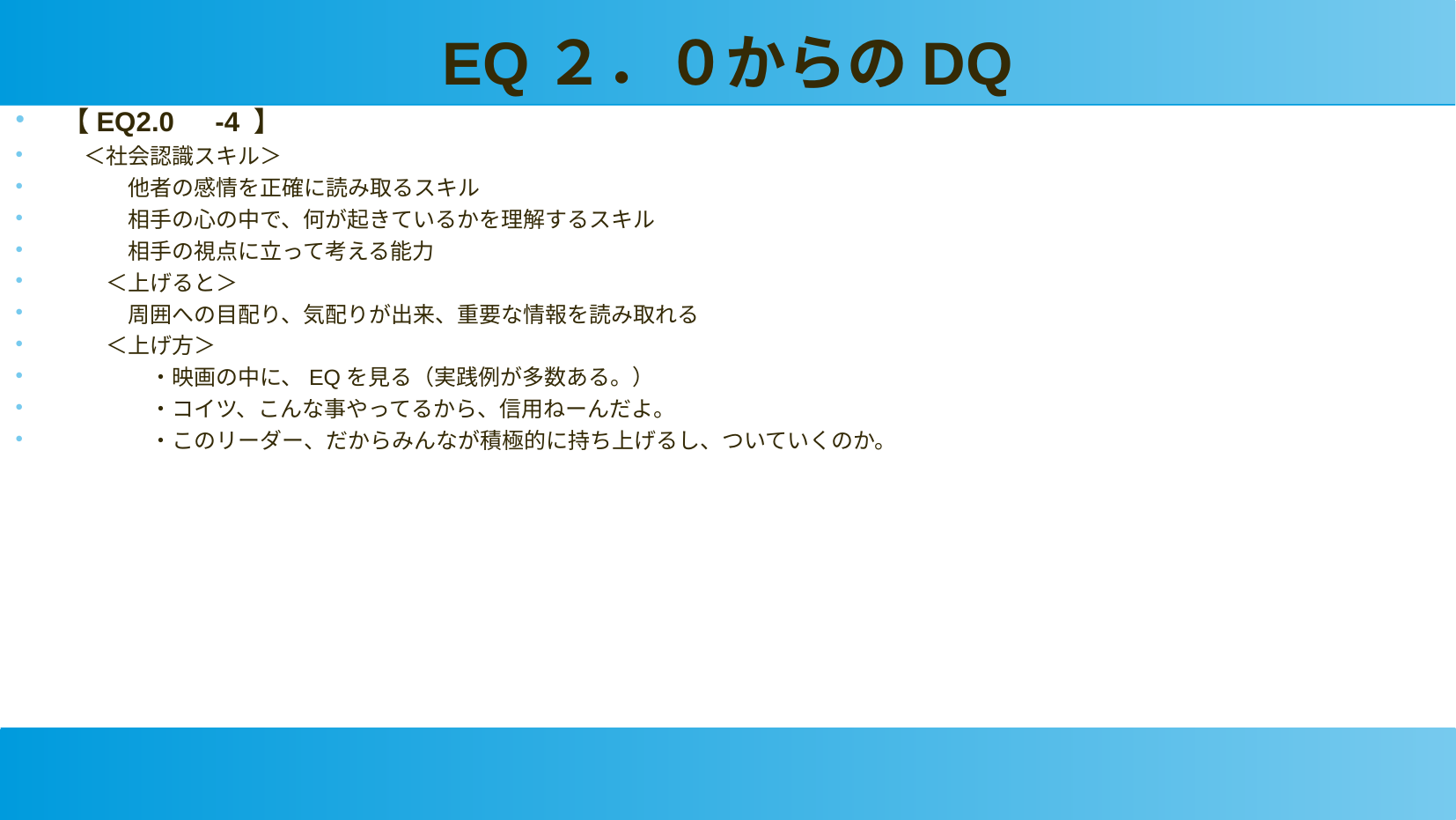

EQ２．０からのDQ
【EQ2.0　-4 】
　＜社会認識スキル＞
　　　他者の感情を正確に読み取るスキル
　　　相手の心の中で、何が起きているかを理解するスキル
　　　相手の視点に立って考える能力
　　＜上げると＞
　　　周囲への目配り、気配りが出来、重要な情報を読み取れる
　　＜上げ方＞
　　　　・映画の中に、EQを見る（実践例が多数ある。）
　　　　・コイツ、こんな事やってるから、信用ねーんだよ。
　　　　・このリーダー、だからみんなが積極的に持ち上げるし、ついていくのか。